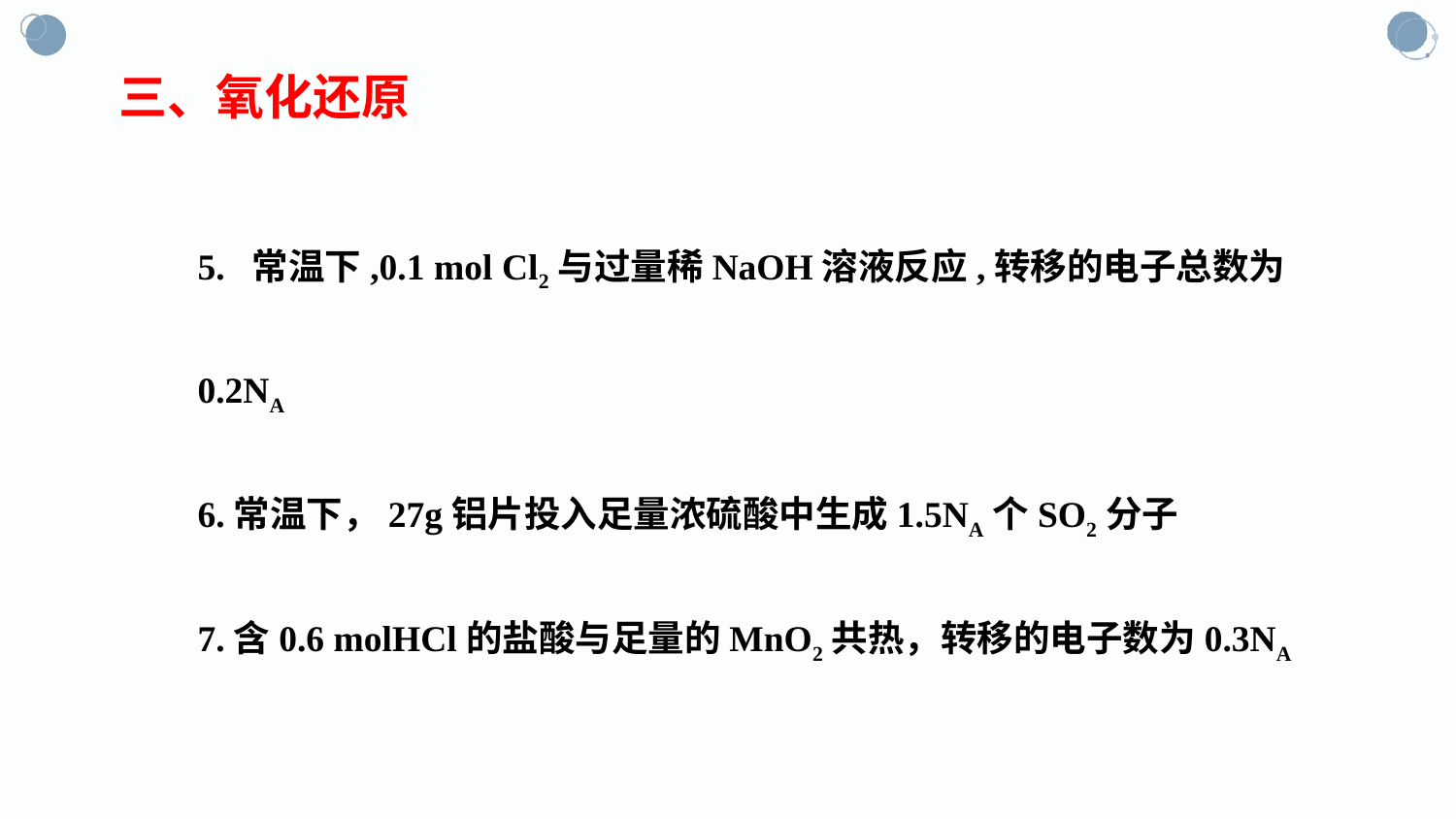

三、氧化还原
5.  常温下,0.1 mol Cl2与过量稀NaOH溶液反应,转移的电子总数为0.2NA
6.常温下，27g铝片投入足量浓硫酸中生成1.5NA个SO2分子
7.含0.6 molHCl的盐酸与足量的MnO2共热，转移的电子数为0.3NA